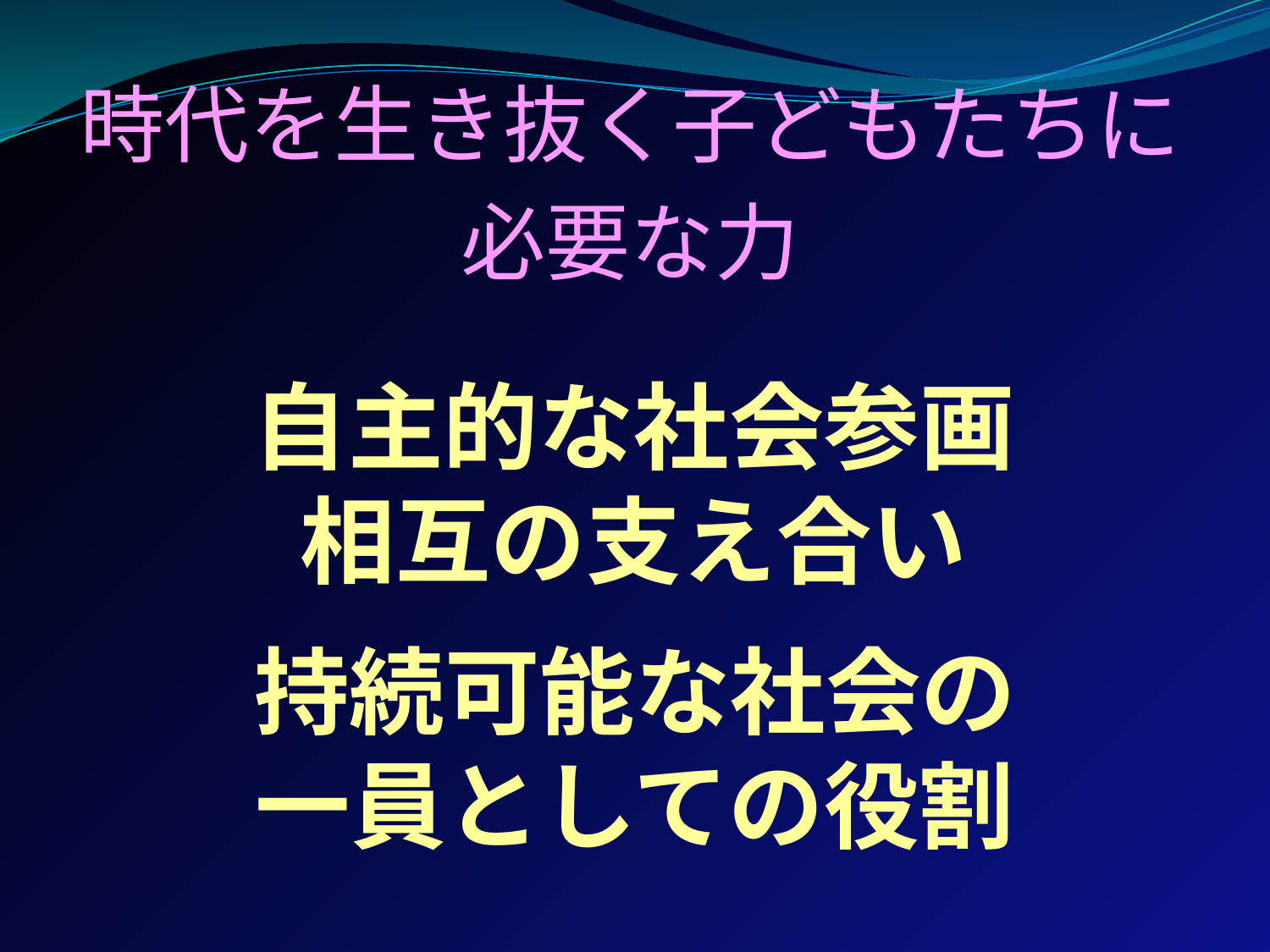

時代を生き抜く子どもたちに
必要な力
# 自主的な社会参画 相互の支え合い
持続可能な社会の
一員としての役割